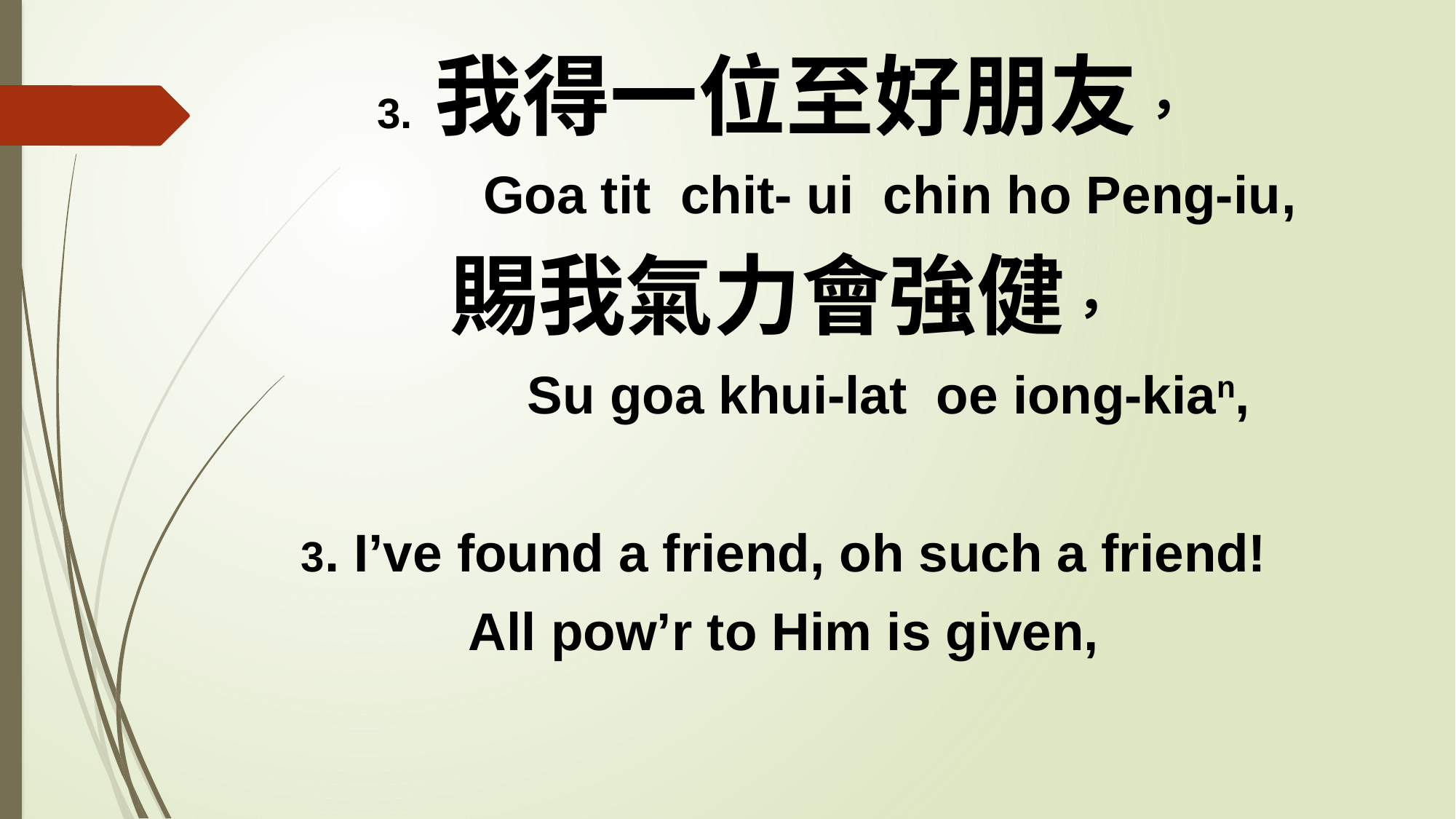

3. 我得一位至好朋友，
                 Goa tit  chit- ui  chin ho Peng-iu,
賜我氣力會強健，
                    Su goa khui-lat  oe iong-kian,

3. I’ve found a friend, oh such a friend!
All pow’r to Him is given,